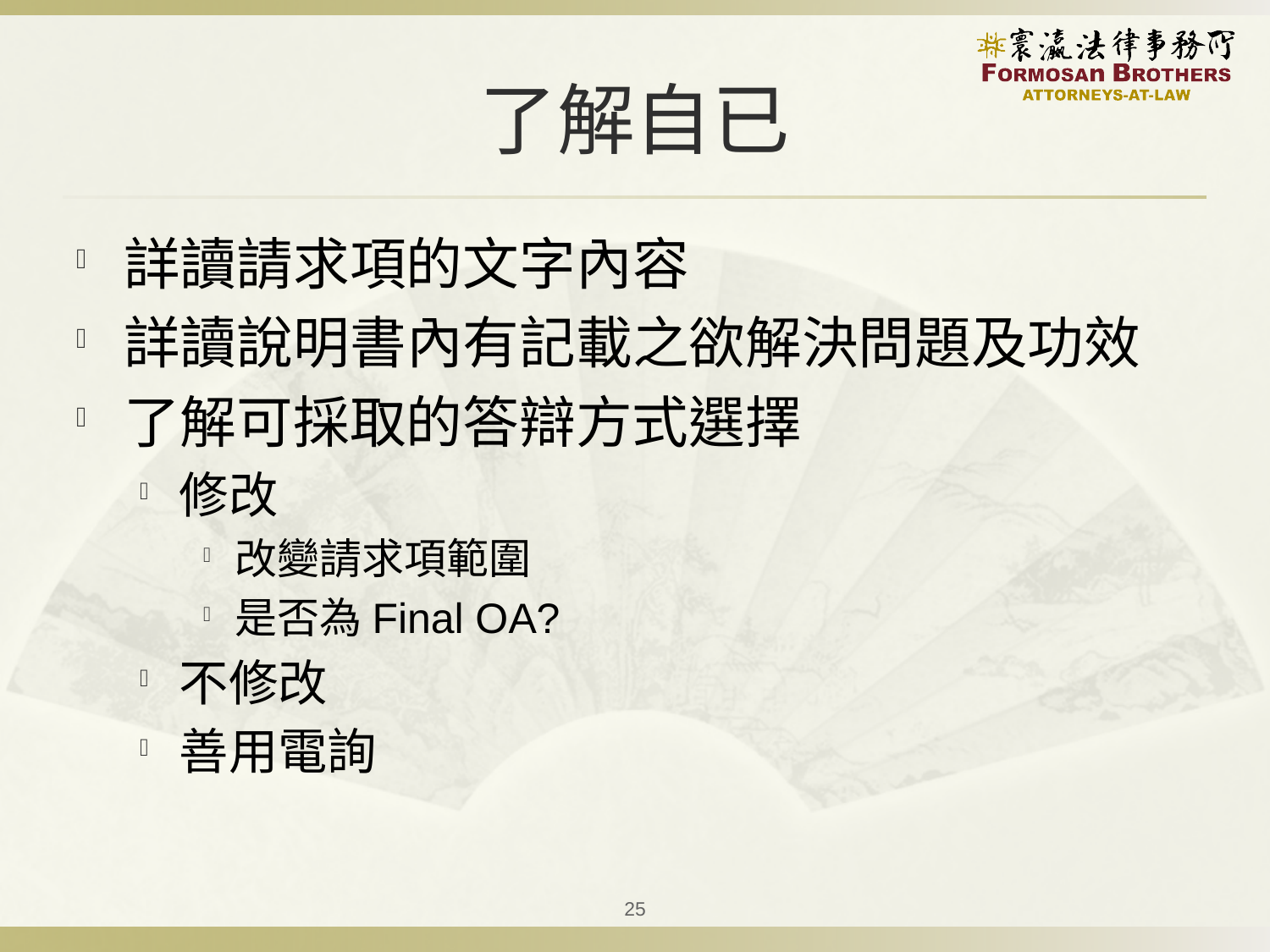

# 了解自已
詳讀請求項的文字內容
詳讀說明書內有記載之欲解決問題及功效
了解可採取的答辯方式選擇
修改
改變請求項範圍
是否為Final OA?
不修改
善用電詢
25